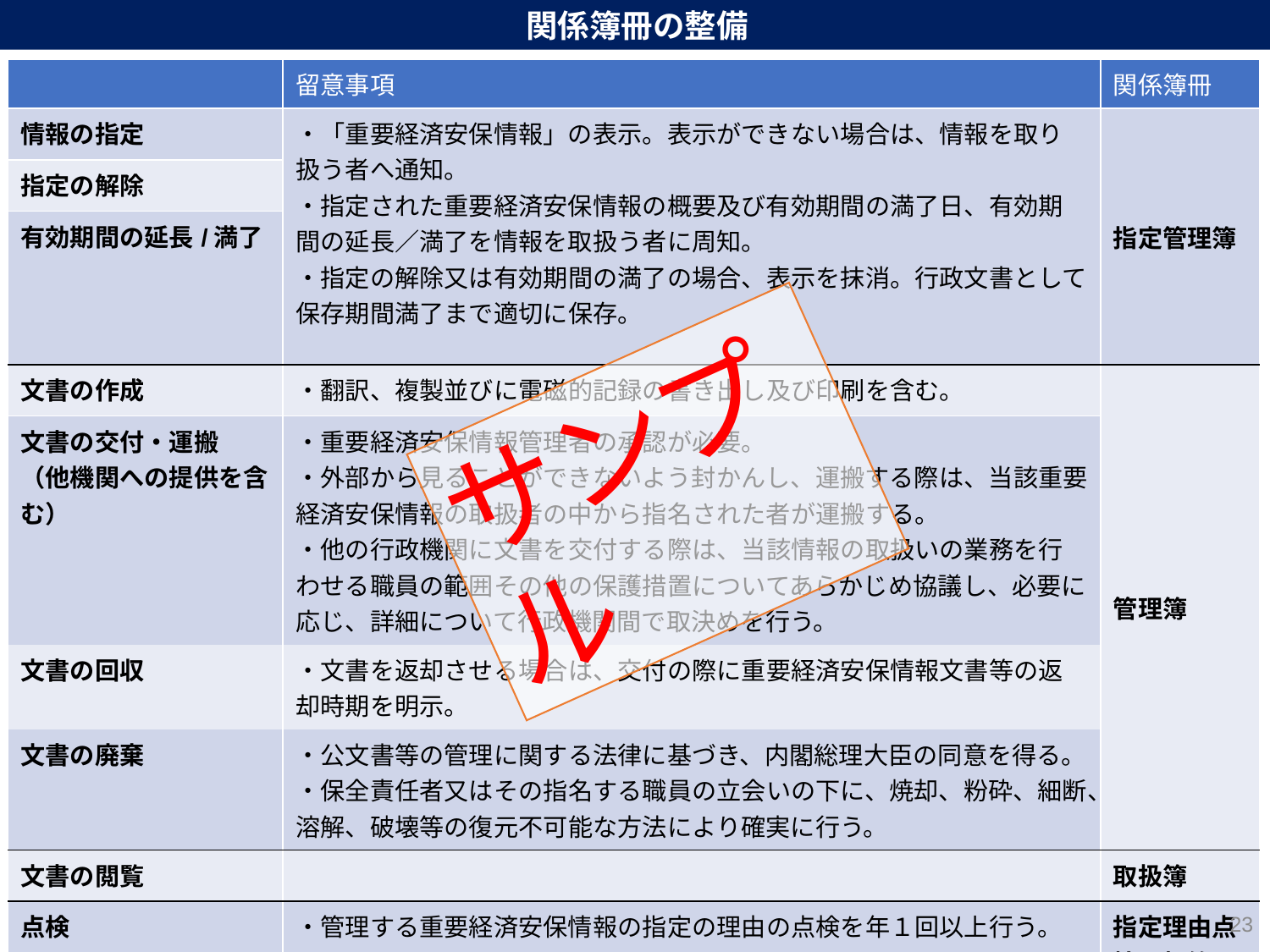

関係簿冊の整備
|  | 留意事項 | 関係簿冊 |
| --- | --- | --- |
| 情報の指定 | ・「重要経済安保情報」の表示。表示ができない場合は、情報を取り扱う者へ通知。 ・指定された重要経済安保情報の概要及び有効期間の満了日、有効期間の延長／満了を情報を取扱う者に周知。 ・指定の解除又は有効期間の満了の場合、表示を抹消。行政文書として保存期間満了まで適切に保存。 | 指定管理簿 |
| 指定の解除 |  |  |
| 有効期間の延長/満了 |  |  |
| 文書の作成 | ・翻訳、複製並びに電磁的記録の書き出し及び印刷を含む。 | 管理簿 |
| 文書の交付・運搬 （他機関への提供を含む） | ・重要経済安保情報管理者の承認が必要。 ・外部から見ることができないよう封かんし、運搬する際は、当該重要経済安保情報の取扱者の中から指名された者が運搬する。 ・他の行政機関に文書を交付する際は、当該情報の取扱いの業務を行わせる職員の範囲その他の保護措置についてあらかじめ協議し、必要に応じ、詳細について行政機関間で取決めを行う。 |  |
| 文書の回収 | ・文書を返却させる場合は、交付の際に重要経済安保情報文書等の返却時期を明示。 |  |
| 文書の廃棄 | ・公文書等の管理に関する法律に基づき、内閣総理大臣の同意を得る。 ・保全責任者又はその指名する職員の立会いの下に、焼却、粉砕、細断、溶解、破壊等の復元不可能な方法により確実に行う。 |  |
| 文書の閲覧 |  | 取扱簿 |
| 点検 | ・管理する重要経済安保情報の指定の理由の点検を年１回以上行う。 | 指定理由点検記録簿 |
サンプル
23